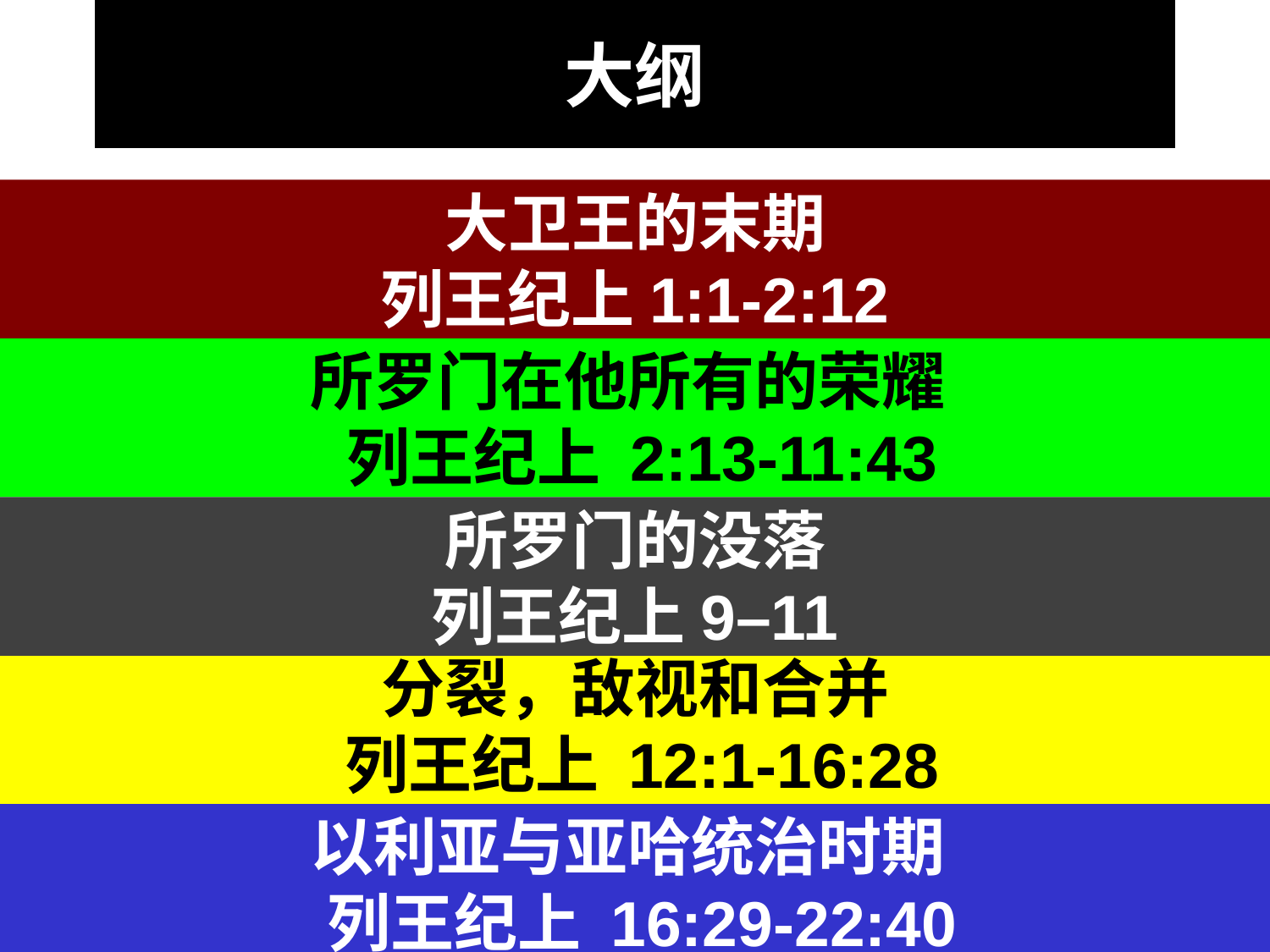

大纲
大卫王的末期
列王纪上1:1-2:12
所罗门在他所有的荣耀
 列王纪上 2:13-11:43
所罗门的没落
列王纪上9–11
分裂，敌视和合并
 列王纪上 12:1-16:28
以利亚与亚哈统治时期
 列王纪上 16:29-22:40